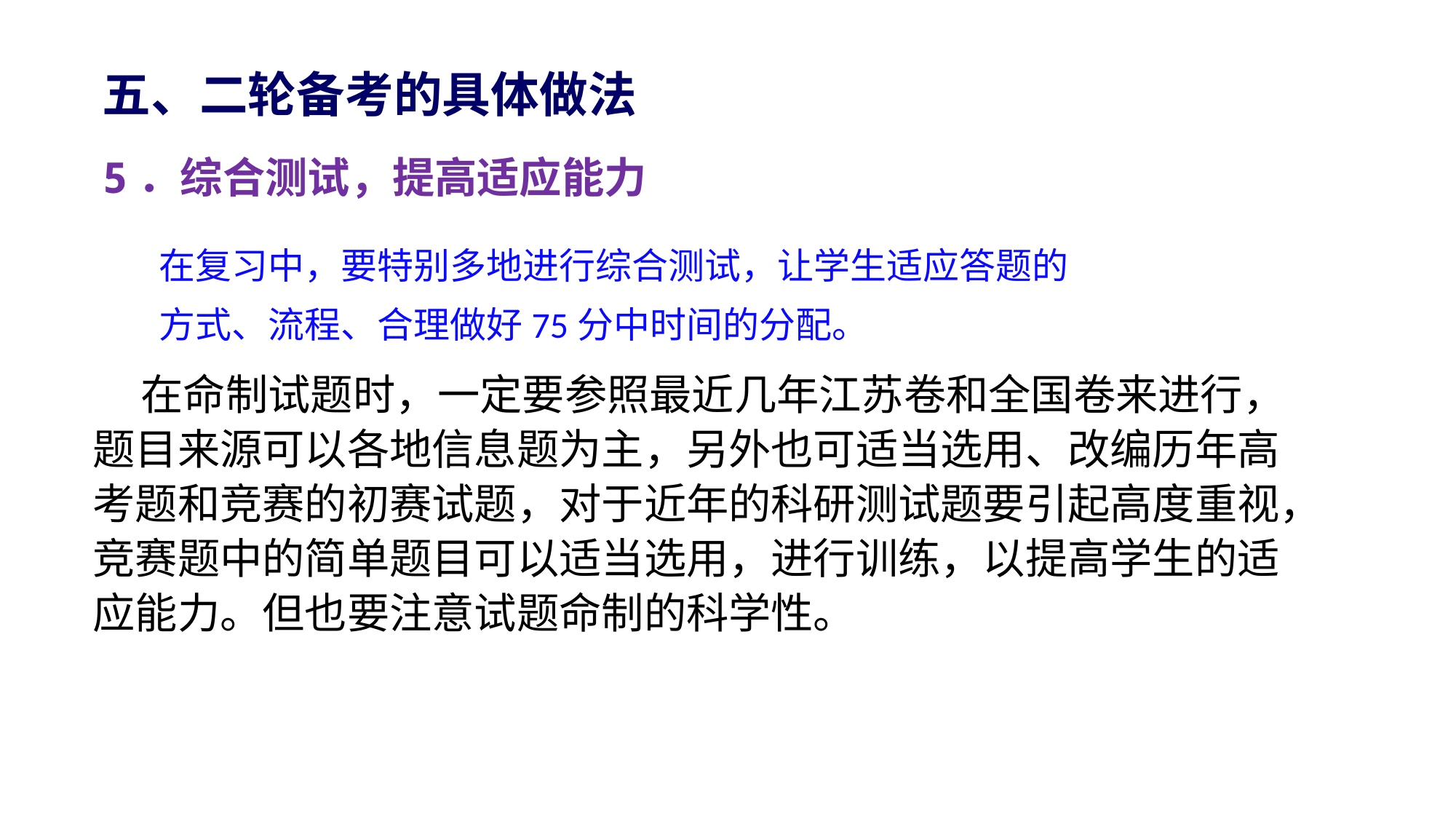

五、二轮备考的具体做法
5．综合测试，提高适应能力
在复习中，要特别多地进行综合测试，让学生适应答题的
方式、流程、合理做好75分中时间的分配。

    在命制试题时，一定要参照最近几年江苏卷和全国卷来进行，题目来源可以各地信息题为主，另外也可适当选用、改编历年高考题和竞赛的初赛试题，对于近年的科研测试题要引起高度重视，竞赛题中的简单题目可以适当选用，进行训练，以提高学生的适应能力。但也要注意试题命制的科学性。